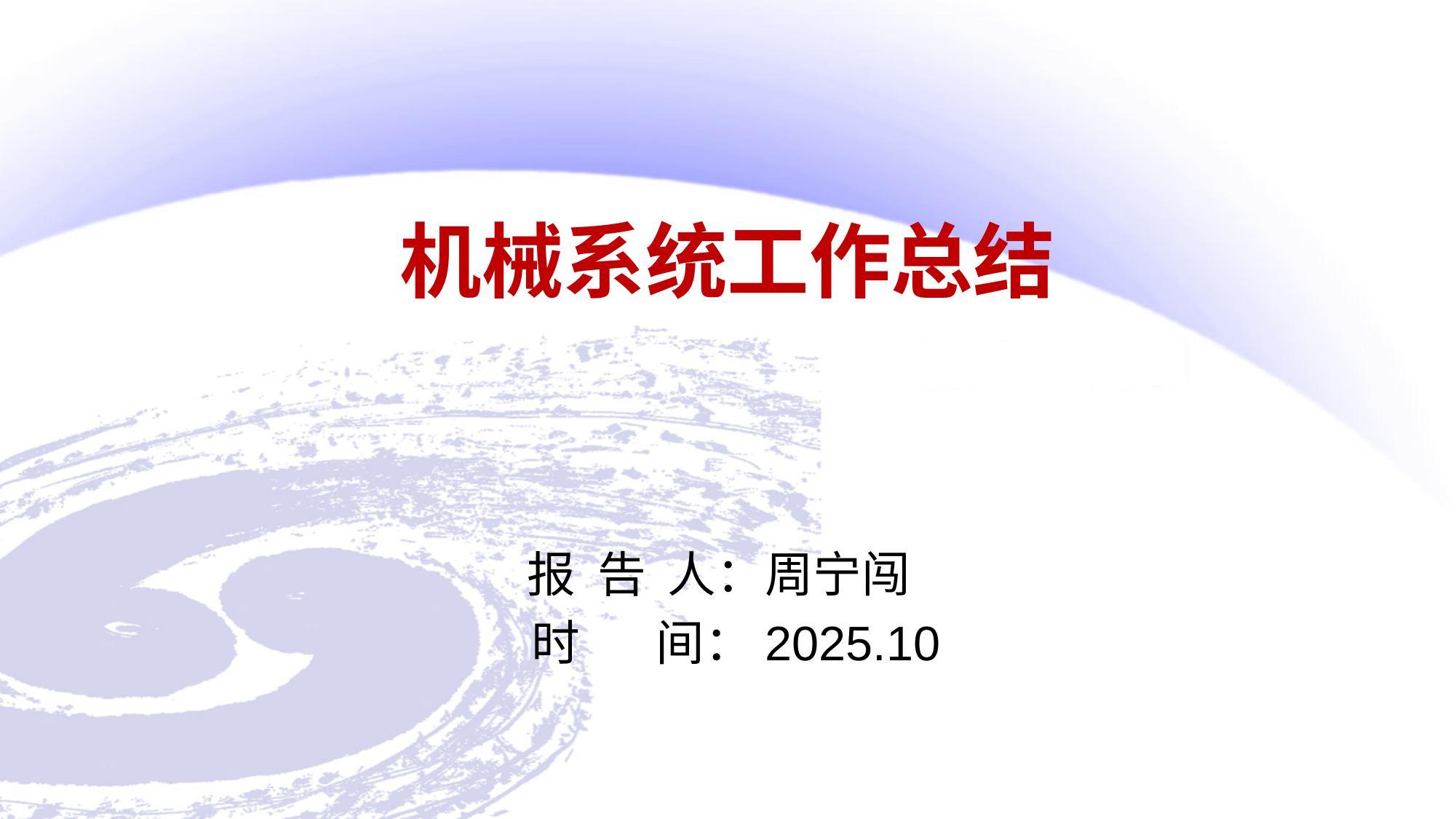

# 机械系统工作总结
报  告  人：周宁闯
  时       间：2025.10